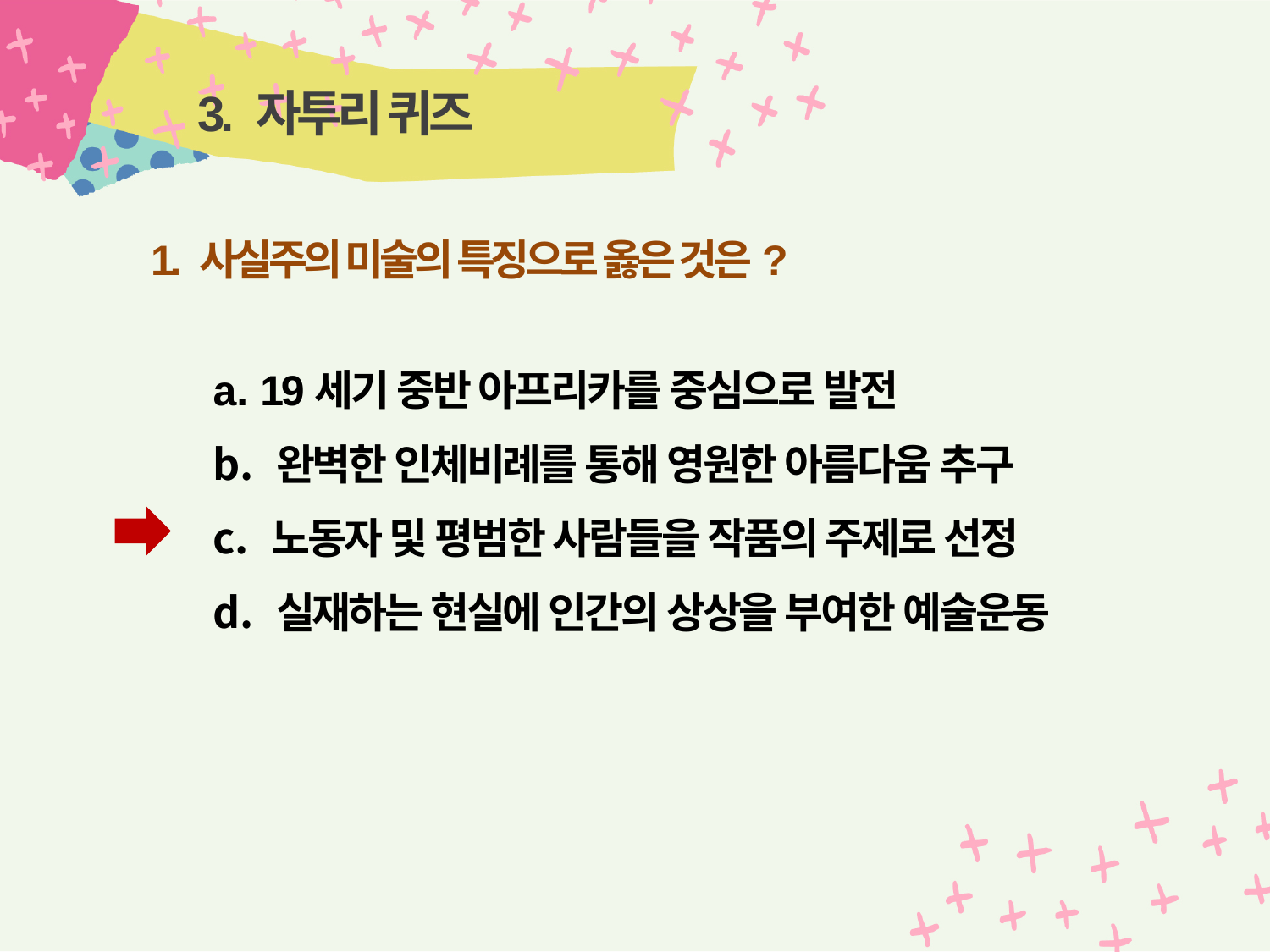

# 3. 자투리 퀴즈
1. 사실주의 미술의 특징으로 옳은 것은?

 19세기 중반 아프리카를 중심으로 발전
 완벽한 인체비례를 통해 영원한 아름다움 추구
 노동자 및 평범한 사람들을 작품의 주제로 선정
 실재하는 현실에 인간의 상상을 부여한 예술운동